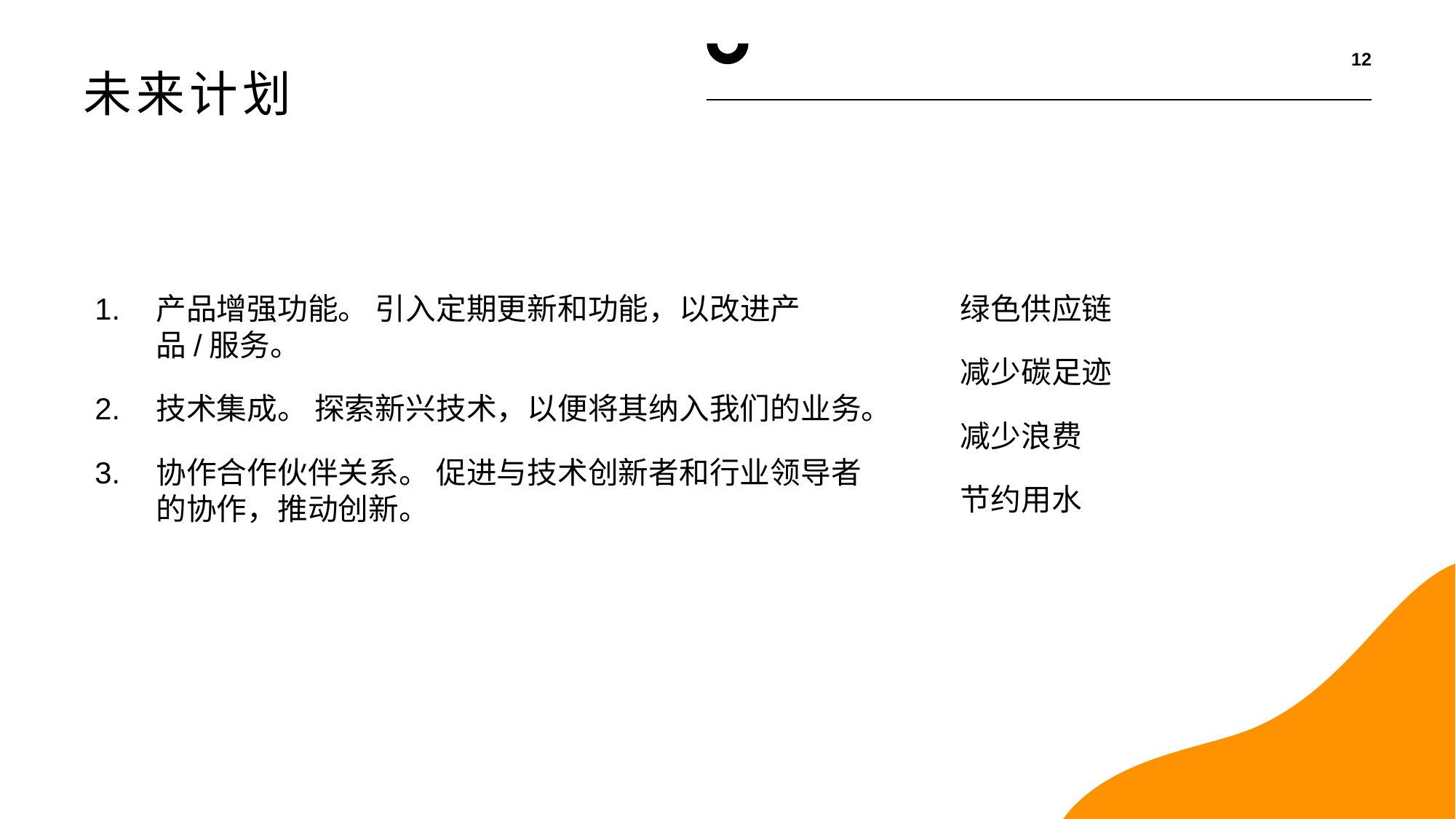

12
# 未来计划
产品增强功能。 引入定期更新和功能，以改进产品/服务。
技术集成。 探索新兴技术，以便将其纳入我们的业务。
协作合作伙伴关系。 促进与技术创新者和行业领导者的协作，推动创新。
绿色供应链
减少碳足迹
减少浪费
节约用水